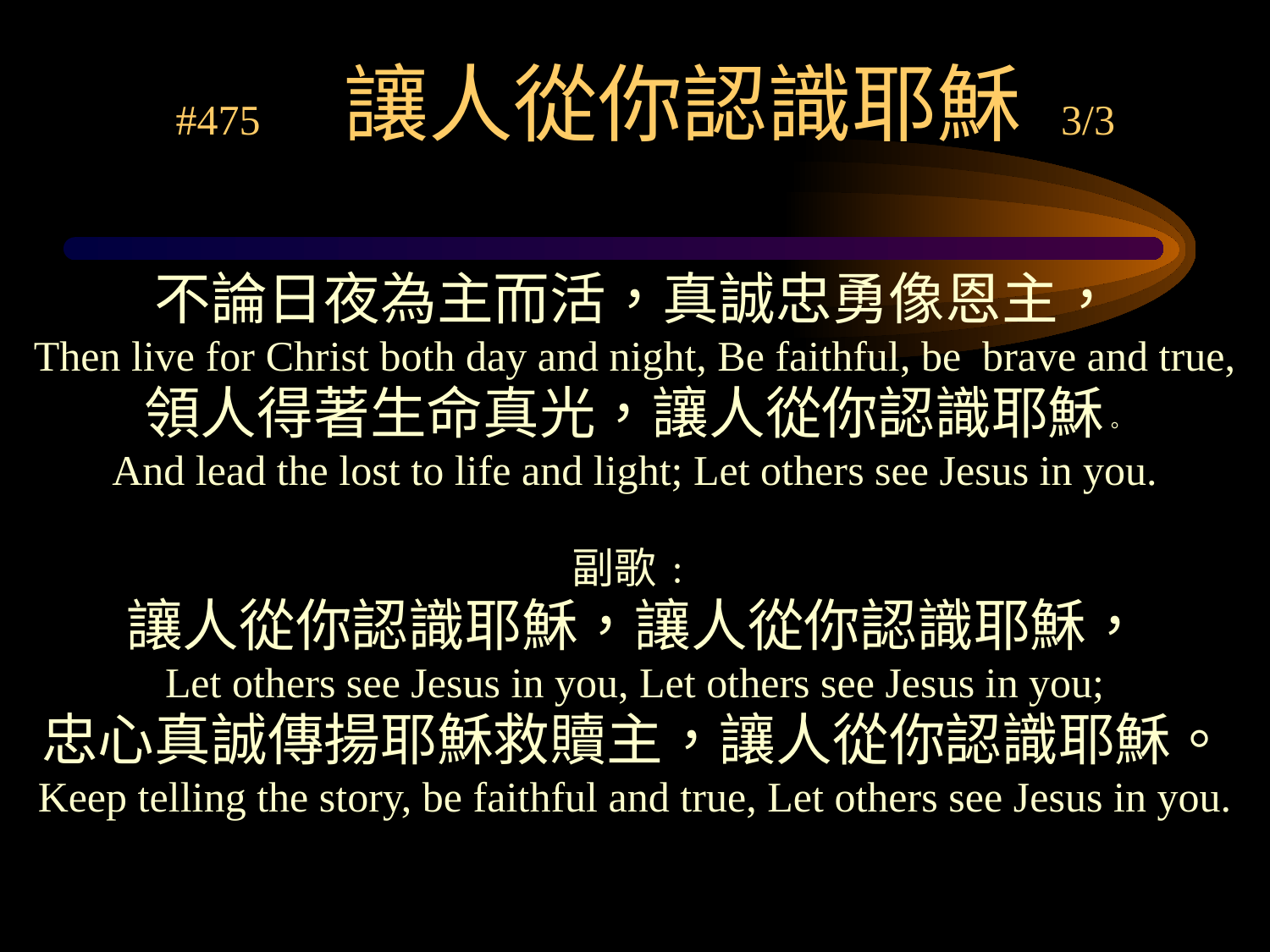

# #475   讓人從你認識耶穌 3/3

不論日夜為主而活，真誠忠勇像恩主，
Then live for Christ both day and night, Be faithful, be  brave and true,
領人得著生命真光，讓人從你認識耶穌。
And lead the lost to life and light; Let others see Jesus in you.

副歌﹕
讓人從你認識耶穌，讓人從你認識耶穌，
Let others see Jesus in you, Let others see Jesus in you;
忠心真誠傳揚耶穌救贖主，讓人從你認識耶穌。
Keep telling the story, be faithful and true, Let others see Jesus in you.